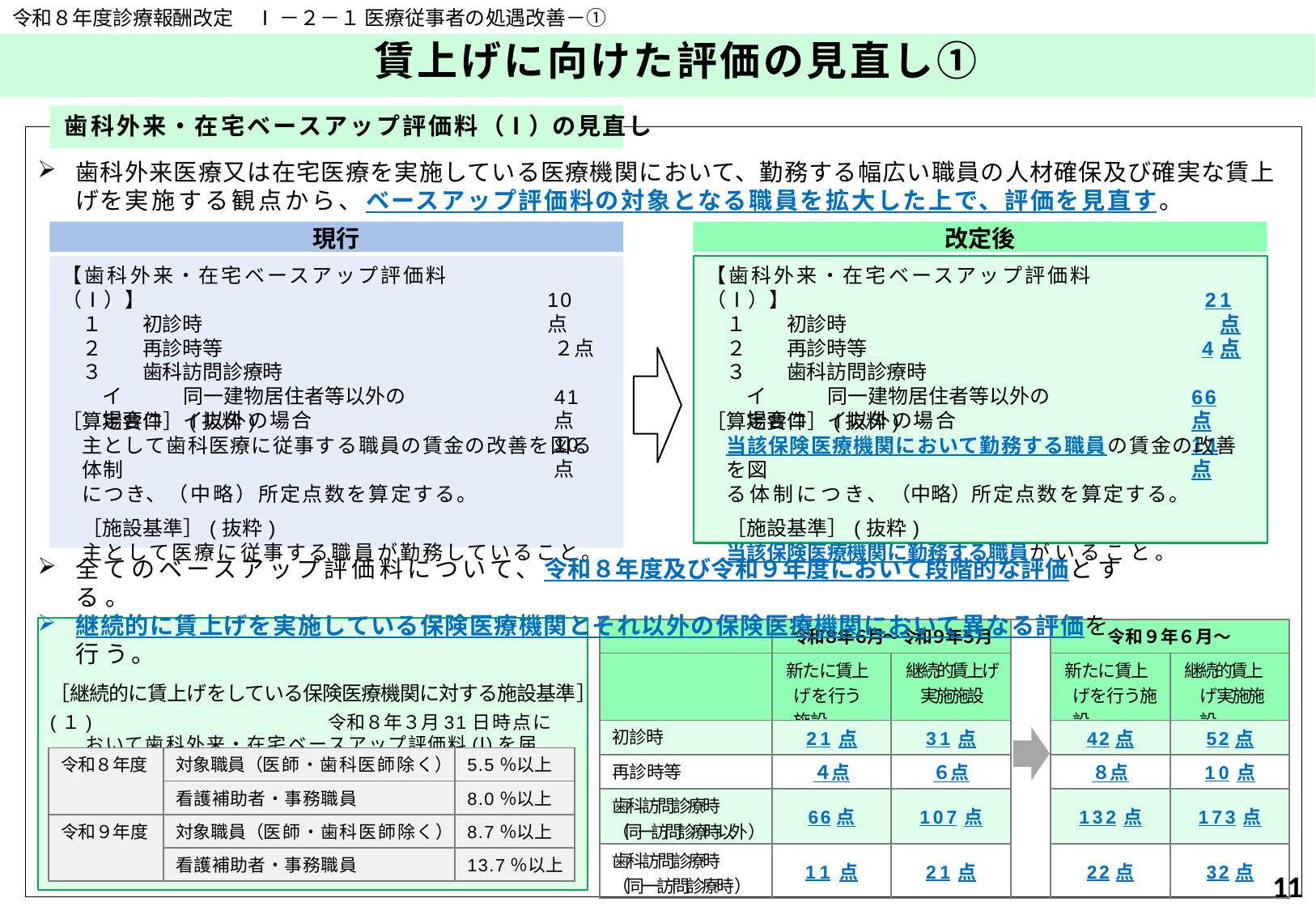

令和８年度診療報酬改定
Ⅰ－２－１ 医療従事者の処遇改善－①
# 賃上げに向けた評価の見直し①

歯科外来・在宅ベースアップ評価料（Ⅰ）の見直し
歯科外来医療又は在宅医療を実施している医療機関において、勤務する幅広い職員の人材確保及び確実な賃上げを実施する観点から、ベースアップ評価料の対象となる職員を拡大した上で、評価を見直す。
現行
改定後

【歯科外来・在宅ベースアップ評価料（Ⅰ）】
１	初診時
２	再診時等
３	歯科訪問診療時
イ	同一建物居住者等以外の場合ロ	イ以外の場合
【歯科外来・在宅ベースアップ評価料（Ⅰ）】
１	初診時
２	再診時等
３	歯科訪問診療時
イ	同一建物居住者等以外の場合ロ	イ以外の場合
10点
２点
41点
10点
21点
4点
66点
11点

［算定要件］(抜粋)
主として歯科医療に従事する職員の賃金の改善を図る体制
につき、（中略）所定点数を算定する。
［施設基準］(抜粋)
主として医療に従事する職員が勤務していること。
［算定要件］(抜粋)
当該保険医療機関において勤務する職員の賃金の改善を図
る体制につき、（中略）所定点数を算定する。
［施設基準］(抜粋)
当該保険医療機関に勤務する職員がいること。
全てのベースアップ評価料について、令和８年度及び令和９年度において段階的な評価とする。
継続的に賃上げを実施している保険医療機関とそれ以外の保険医療機関において異なる評価を行う。
［継続的に賃上げをしている保険医療機関に対する施設基準］
(１)		令和８年３月31日時点において歯科外来・在宅ベースアップ評価料(Ⅰ)を届け出ていた保険医療機関
(２)		令和６年３月時点と比較して、対象職員の基本給等が下記表水準以上に引き上げていること

|  | 令和８年６月～令和９年５月 |  |  | 令和９年６月～ |  |
| --- | --- | --- | --- | --- | --- |
|  | 新たに賃上げを行う施設 | 継続的賃上げ実施施設 |  | 新たに賃上げを行う施設 | 継続的賃上げ実施施設 |
| 初診時 | 21点 | 31点 |  | 42点 | 52点 |
| 再診時等 | ４点 | ６点 |  | ８点 | 10点 |
| 歯科訪問診療時 （同一訪問診療時以外） | 66点 | 107点 |  | 132点 | 173点 |
| 歯科訪問診療時 （同一訪問診療時） | 11点 | 21点 |  | 22点 | 32点 |
|  |  |  |  |  |  |
| --- | --- | --- | --- | --- | --- |
|  |  |  |  |  |  |
|  |  |  |  |  |  |
|  |  |  |  |  |  |
|  |  |  |  |  |  |
|  |  |  |  |  |  |

| 令和８年度 | 対象職員（医師・歯科医師除く） | 5.5％以上 |
| --- | --- | --- |
|  | 看護補助者・事務職員 | 8.0％以上 |
| 令和９年度 | 対象職員（医師・歯科医師除く） | 8.7％以上 |
|  | 看護補助者・事務職員 | 13.7％以上 |
11